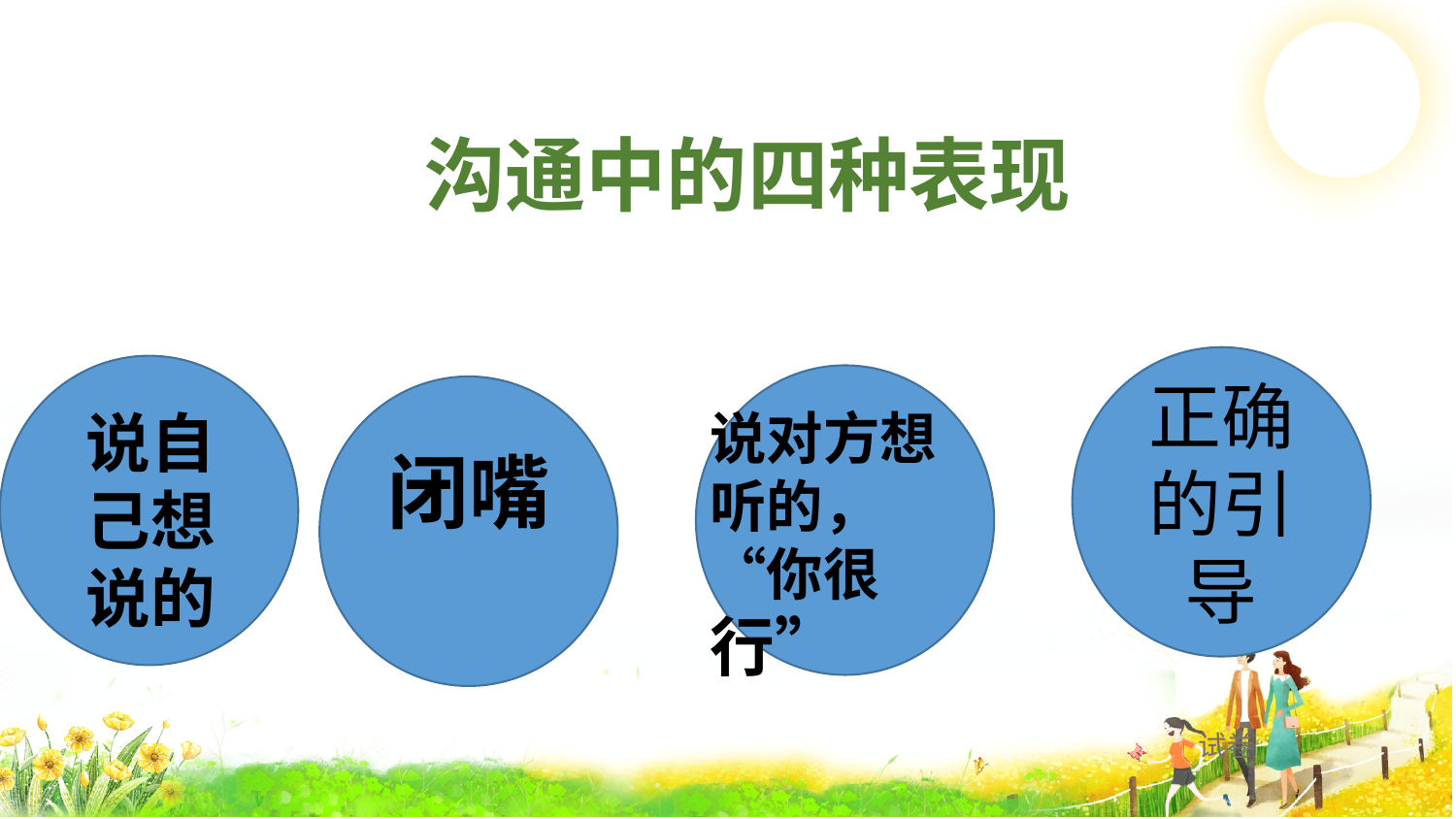

沟通中的四种表现
正确的引导

说自己想说的
说对方想听的，“你很行”
闭嘴
试卷